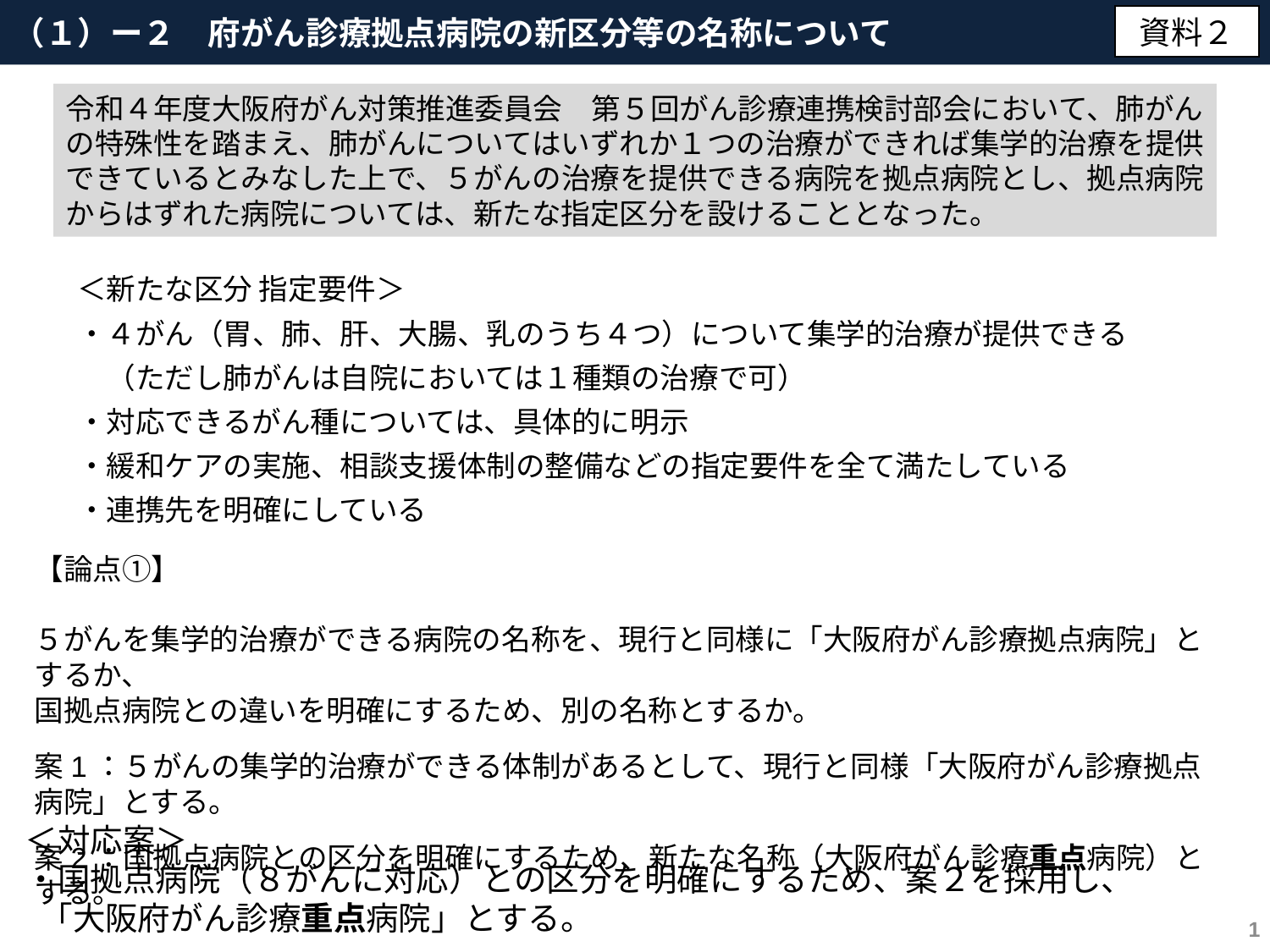

（１）ー２　府がん診療拠点病院の新区分等の名称について
資料２
令和４年度大阪府がん対策推進委員会　第５回がん診療連携検討部会において、肺がんの特殊性を踏まえ、肺がんについてはいずれか１つの治療ができれば集学的治療を提供できているとみなした上で、５がんの治療を提供できる病院を拠点病院とし、拠点病院からはずれた病院については、新たな指定区分を設けることとなった。
＜新たな区分 指定要件＞
・４がん（胃、肺、肝、大腸、乳のうち４つ）について集学的治療が提供できる
　（ただし肺がんは自院においては１種類の治療で可）
・対応できるがん種については、具体的に明示
・緩和ケアの実施、相談支援体制の整備などの指定要件を全て満たしている
・連携先を明確にしている
【論点①】

５がんを集学的治療ができる病院の名称を、現行と同様に「大阪府がん診療拠点病院」とするか、
国拠点病院との違いを明確にするため、別の名称とするか。
案1：５がんの集学的治療ができる体制があるとして、現行と同様「大阪府がん診療拠点病院」とする。
案2：国拠点病院との区分を明確にするため、新たな名称（大阪府がん診療重点病院）とする。
＜対応案＞
・国拠点病院（８がんに対応）との区分を明確にするため、案２を採用し、
 「大阪府がん診療重点病院」とする。
1